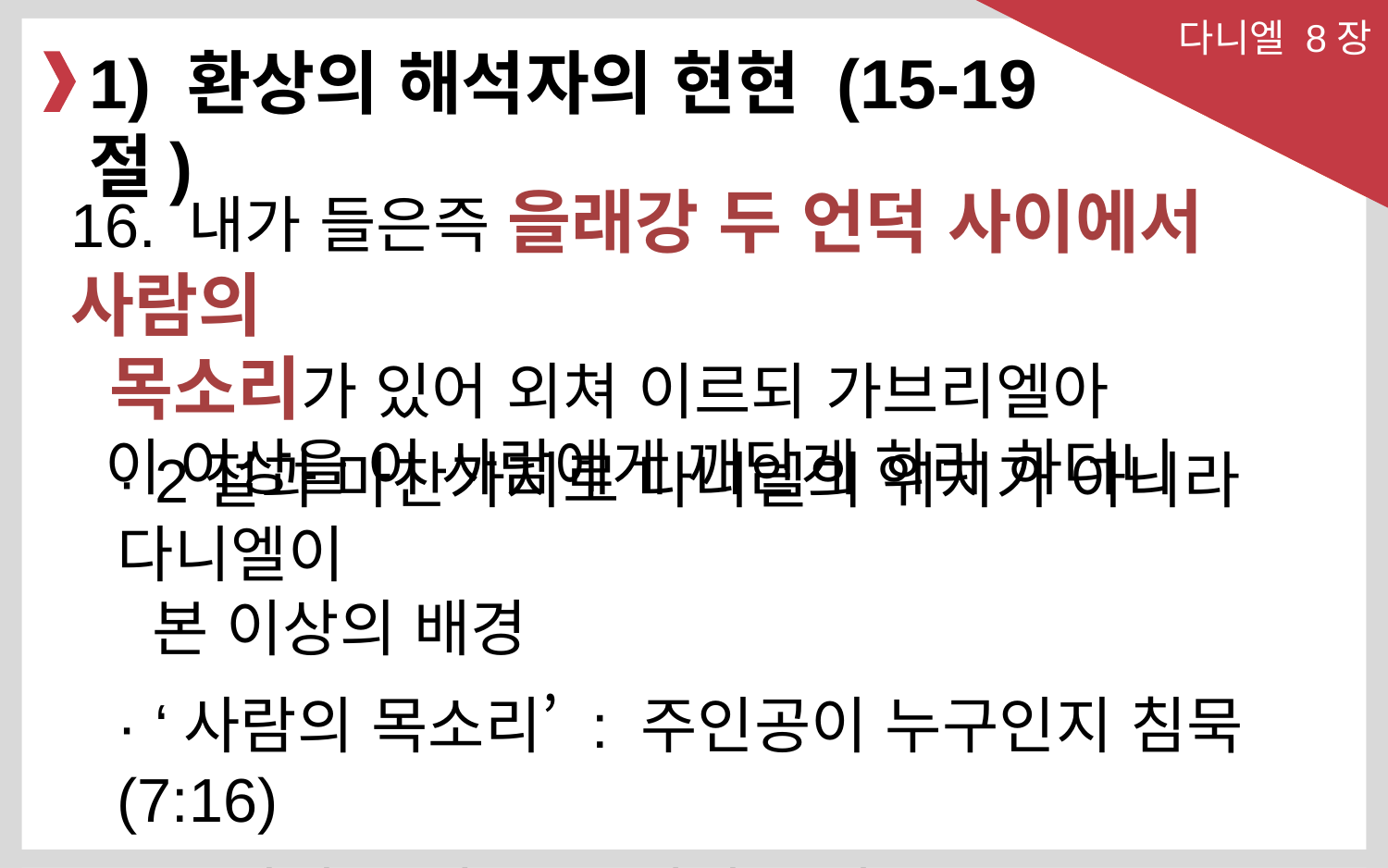

다니엘 8장
1) 환상의 해석자의 현현 (15-19절)

16. 내가 들은즉 을래강 두 언덕 사이에서 사람의
  목소리가 있어 외쳐 이르되 가브리엘아
  이 이상을 이 사람에게 깨닫게 하라 하더니
· 2절과 마찬가지로 다니엘의 위치가 아니라 다니엘이
  본 이상의 배경
· ‘사람의 목소리’ : 주인공이 누구인지 침묵 (7:16)
· 스가랴 2장 1~4절이 모티브